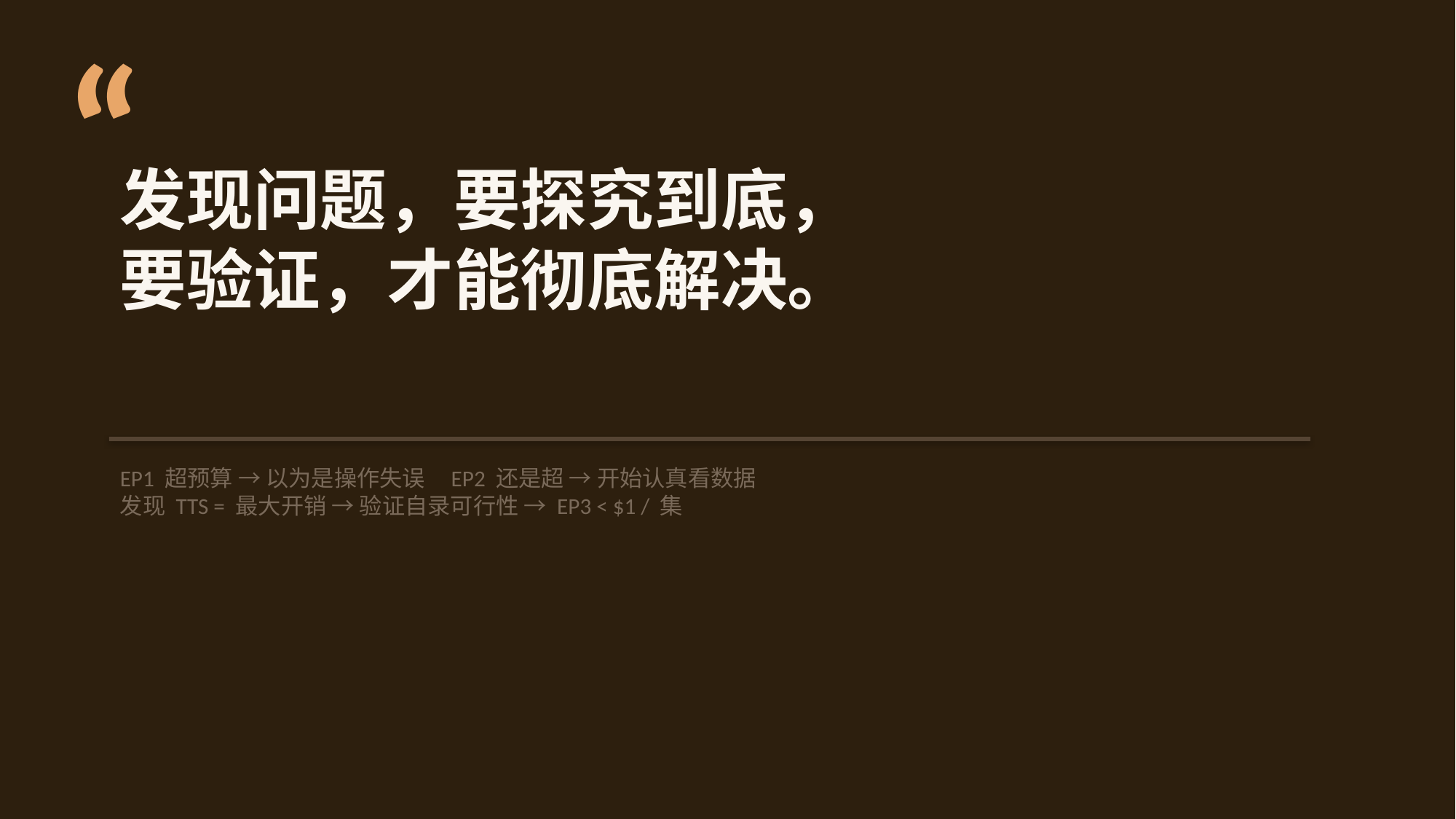

“
发现问题，要探究到底，
要验证，才能彻底解决。

EP1 超预算 → 以为是操作失误    EP2 还是超 → 开始认真看数据
发现 TTS = 最大开销 → 验证自录可行性 → EP3 < $1 / 集